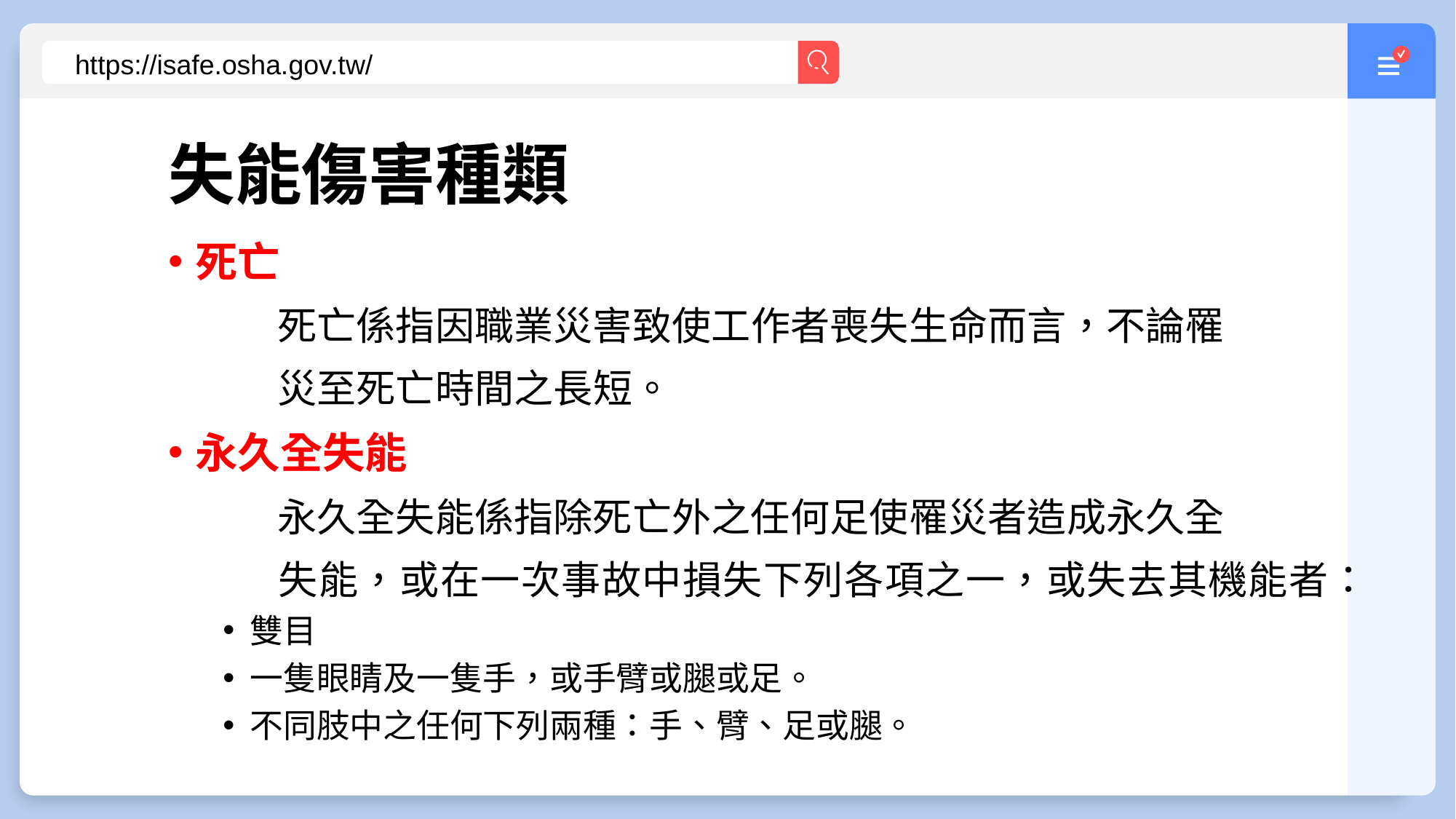

https://isafe.osha.gov.tw/
失能傷害種類
死亡
	死亡係指因職業災害致使工作者喪失生命而言，不論罹
	災至死亡時間之長短。
永久全失能
	永久全失能係指除死亡外之任何足使罹災者造成永久全
	失能，或在一次事故中損失下列各項之一，或失去其機能者：
雙目
一隻眼睛及一隻手，或手臂或腿或足。
不同肢中之任何下列兩種：手、臂、足或腿。